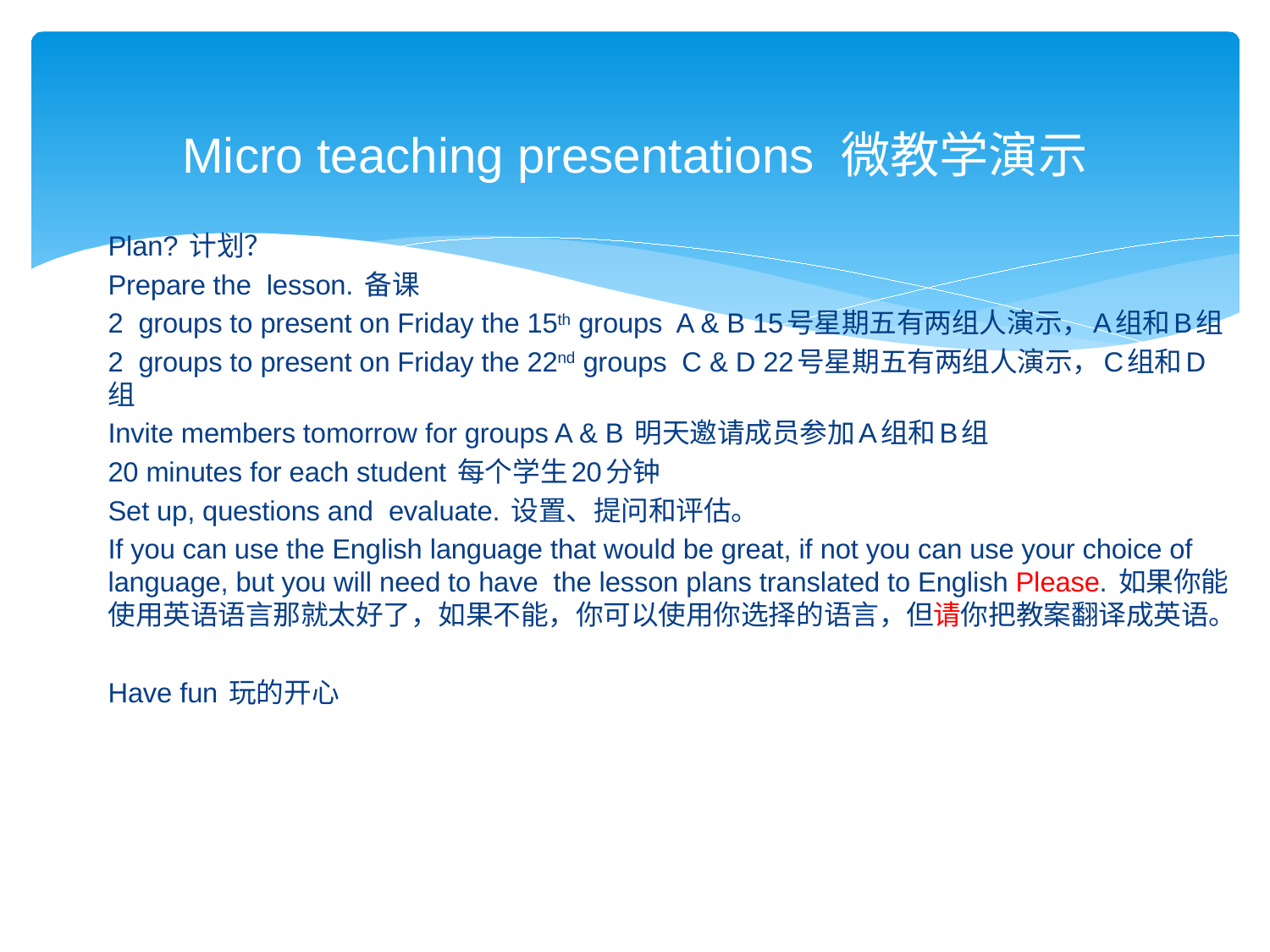

# Micro teaching presentations 微教学演示
Plan? 计划？
Prepare the  lesson. 备课
2  groups to present on Friday the 15th groups  A & B 15号星期五有两组人演示，A组和B组
2  groups to present on Friday the 22nd groups  C & D 22号星期五有两组人演示，C组和D组
Invite members tomorrow for groups A & B 明天邀请成员参加A组和B组
20 minutes for each student 每个学生20分钟
Set up, questions and  evaluate. 设置、提问和评估。
If you can use the English language that would be great, if not you can use your choice of language, but you will need to have  the lesson plans translated to English Please. 如果你能使用英语语言那就太好了，如果不能，你可以使用你选择的语言，但请你把教案翻译成英语。

Have fun 玩的开心

5